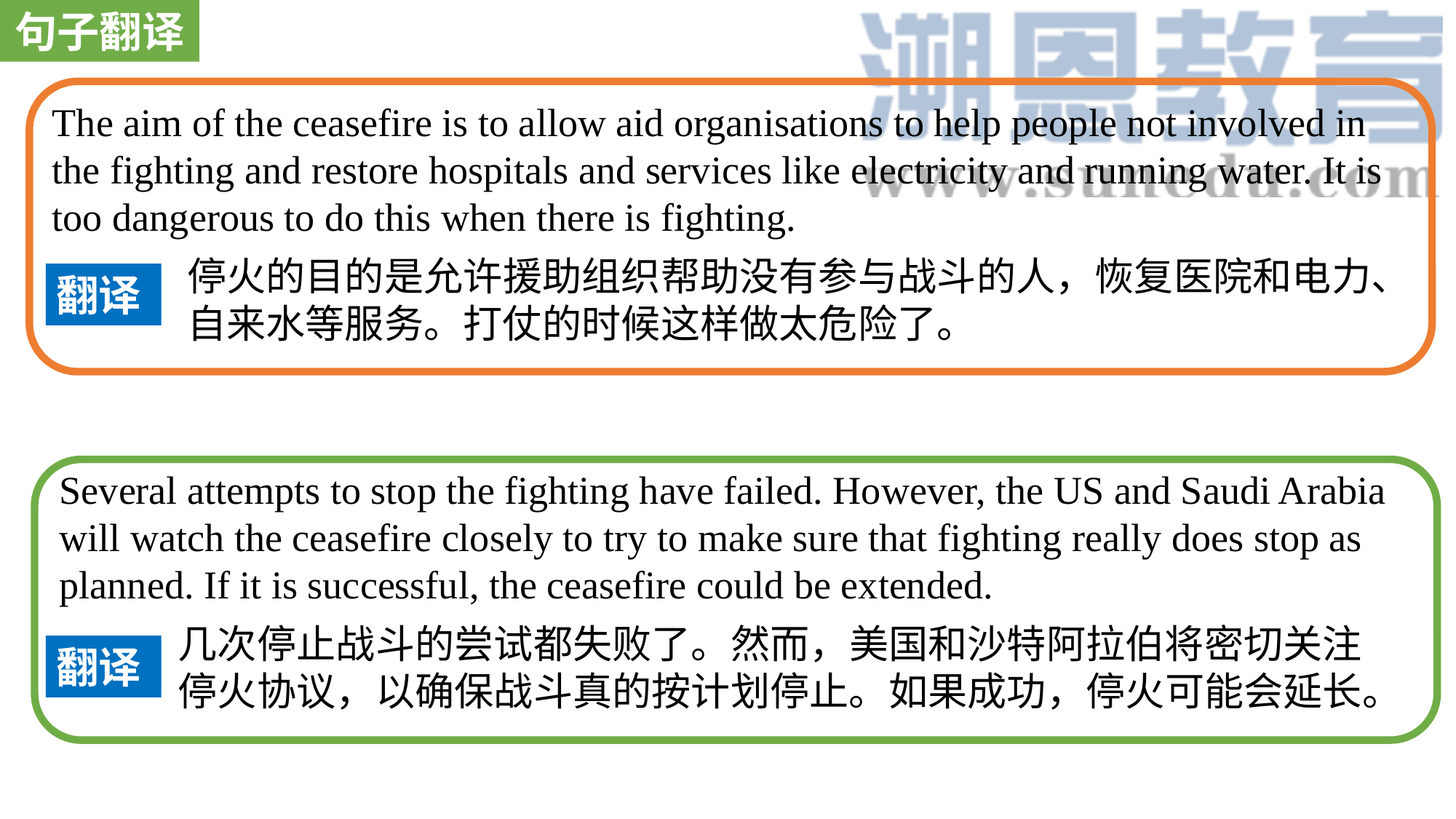

句子翻译

The aim of the ceasefire is to allow aid organisations to help people not involved in the fighting and restore hospitals and services like electricity and running water. It is too dangerous to do this when there is fighting.
停火的目的是允许援助组织帮助没有参与战斗的人，恢复医院和电力、自来水等服务。打仗的时候这样做太危险了。
翻译

Several attempts to stop the fighting have failed. However, the US and Saudi Arabia will watch the ceasefire closely to try to make sure that fighting really does stop as planned. If it is successful, the ceasefire could be extended.
几次停止战斗的尝试都失败了。然而，美国和沙特阿拉伯将密切关注停火协议，以确保战斗真的按计划停止。如果成功，停火可能会延长。
翻译